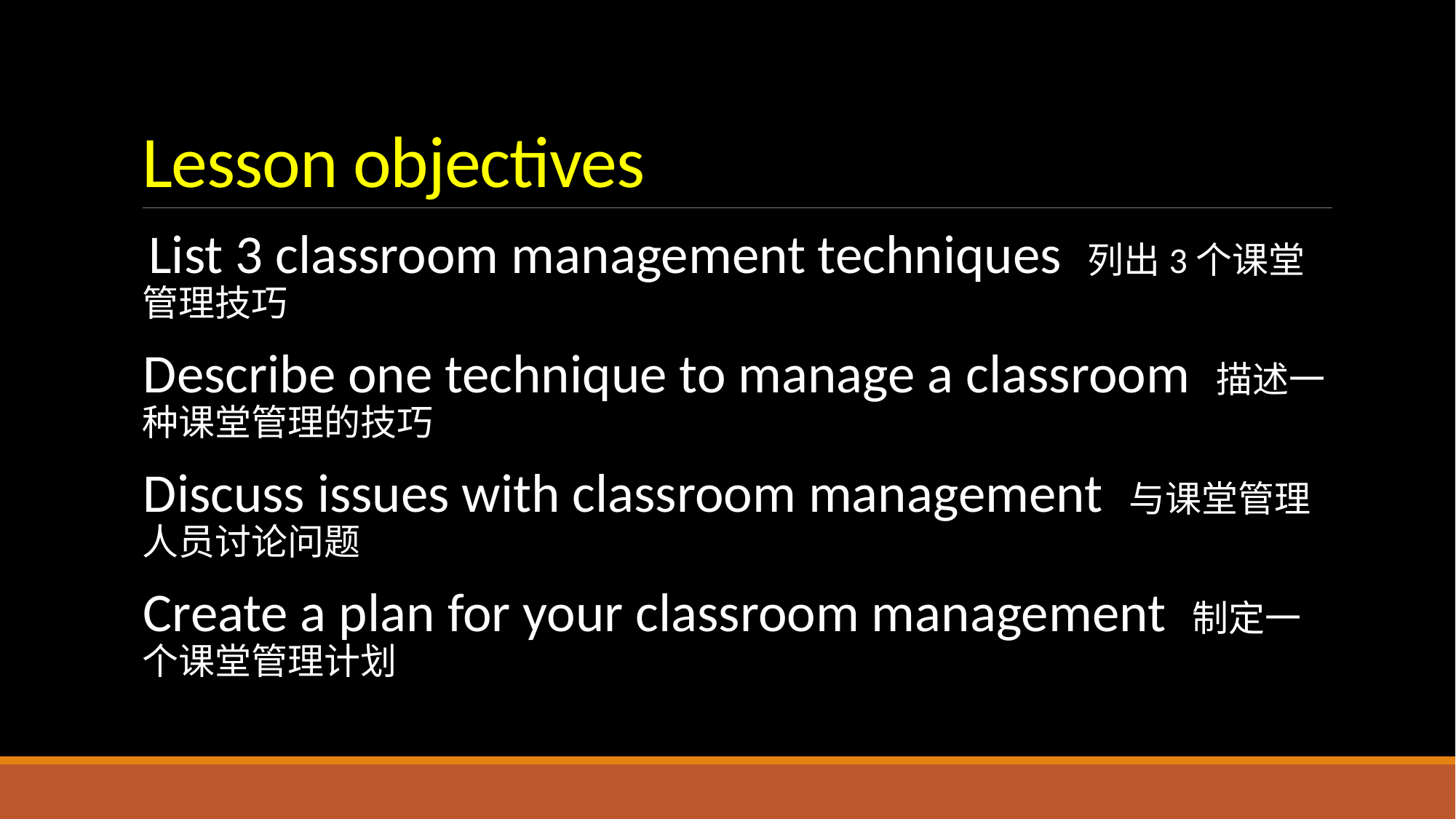

# Lesson objectives
 List 3 classroom management techniques 列出3个课堂管理技巧
Describe one technique to manage a classroom 描述一种课堂管理的技巧
Discuss issues with classroom management 与课堂管理人员讨论问题
Create a plan for your classroom management 制定一个课堂管理计划